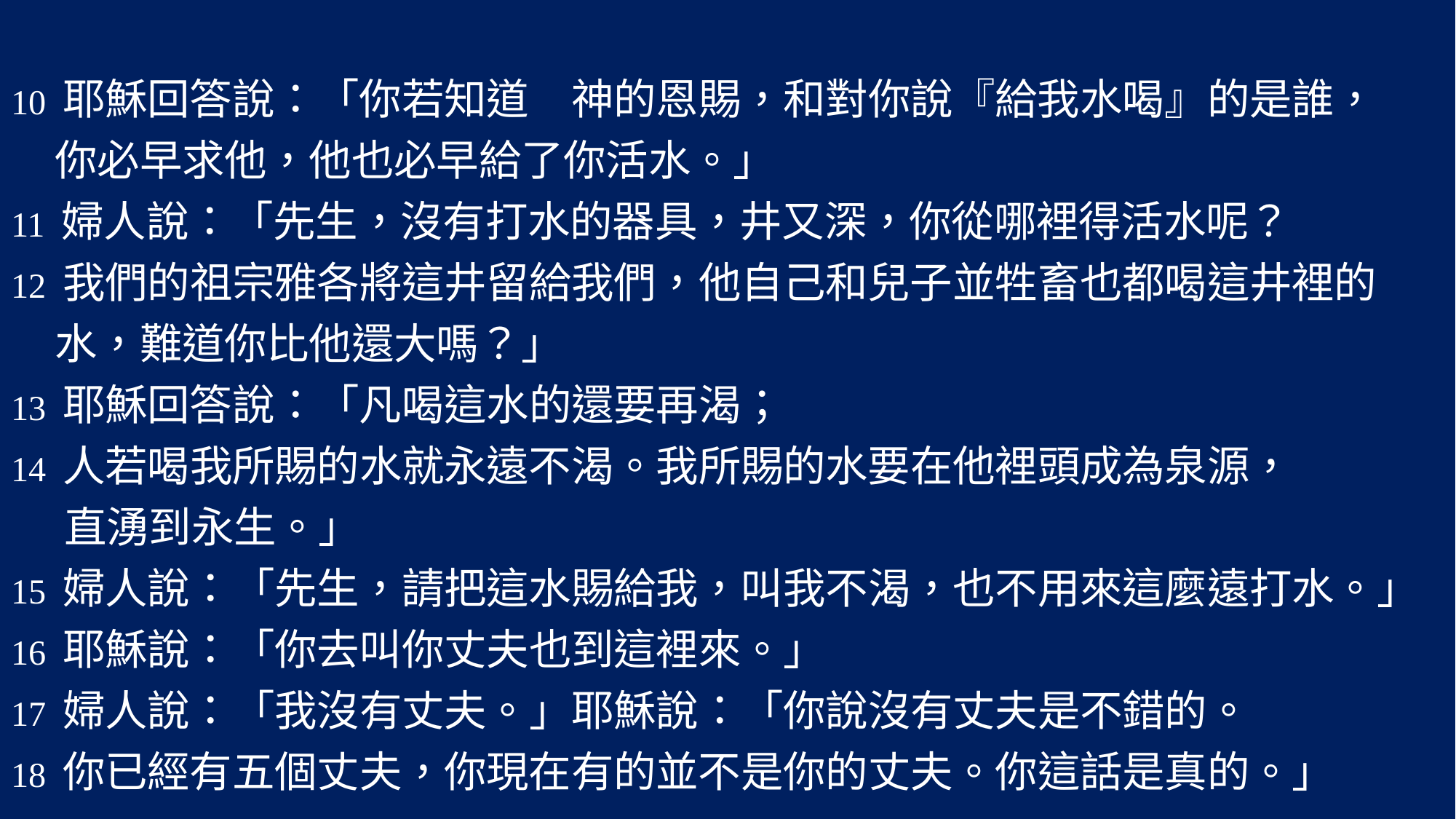

10 耶穌回答說：「你若知道　神的恩賜，和對你說『給我水喝』的是誰，
    你必早求他，他也必早給了你活水。」
11 婦人說：「先生，沒有打水的器具，井又深，你從哪裡得活水呢？
12 我們的祖宗雅各將這井留給我們，他自己和兒子並牲畜也都喝這井裡的
    水，難道你比他還大嗎？」
13 耶穌回答說：「凡喝這水的還要再渴；
14 人若喝我所賜的水就永遠不渴。我所賜的水要在他裡頭成為泉源，
     直湧到永生。」
15 婦人說：「先生，請把這水賜給我，叫我不渴，也不用來這麼遠打水。」
16 耶穌說：「你去叫你丈夫也到這裡來。」
17 婦人說：「我沒有丈夫。」耶穌說：「你說沒有丈夫是不錯的。
18 你已經有五個丈夫，你現在有的並不是你的丈夫。你這話是真的。」